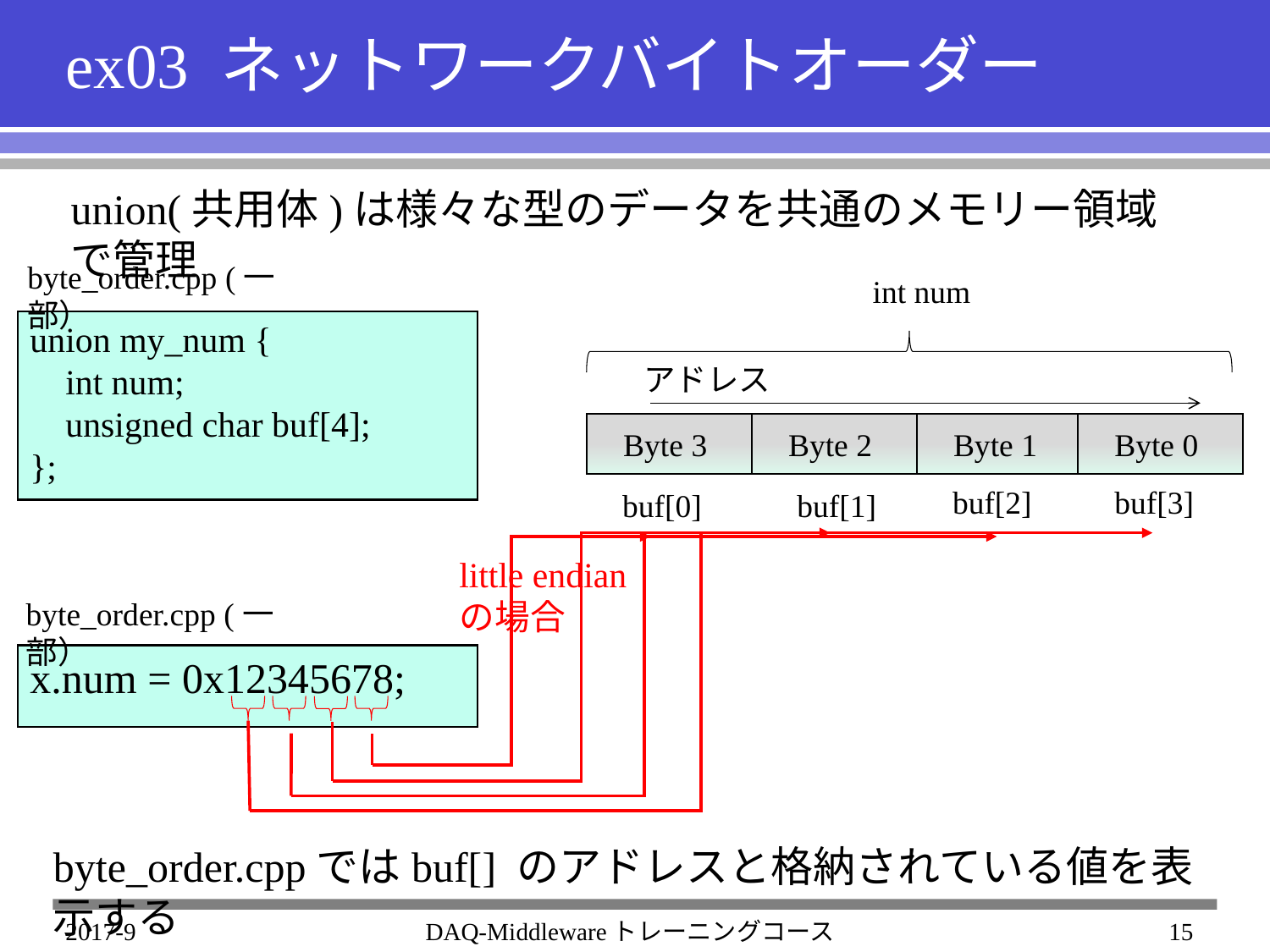

# ex03 ネットワークバイトオーダー

union(共用体)は様々な型のデータを共通のメモリー領域で管理
byte_order.cpp (一部）
int num
union my_num {
    int num;
    unsigned char buf[4];
};

アドレス
Byte 3
Byte 2
Byte 1
Byte 0
buf[3]
buf[2]
buf[1]
buf[0]
byte_order.cpp (一部）
x.num = 0x12345678;

little endian
の場合

byte_order.cppではbuf[] のアドレスと格納されている値を表示する
2017-9
DAQ-Middlewareトレーニングコース
15